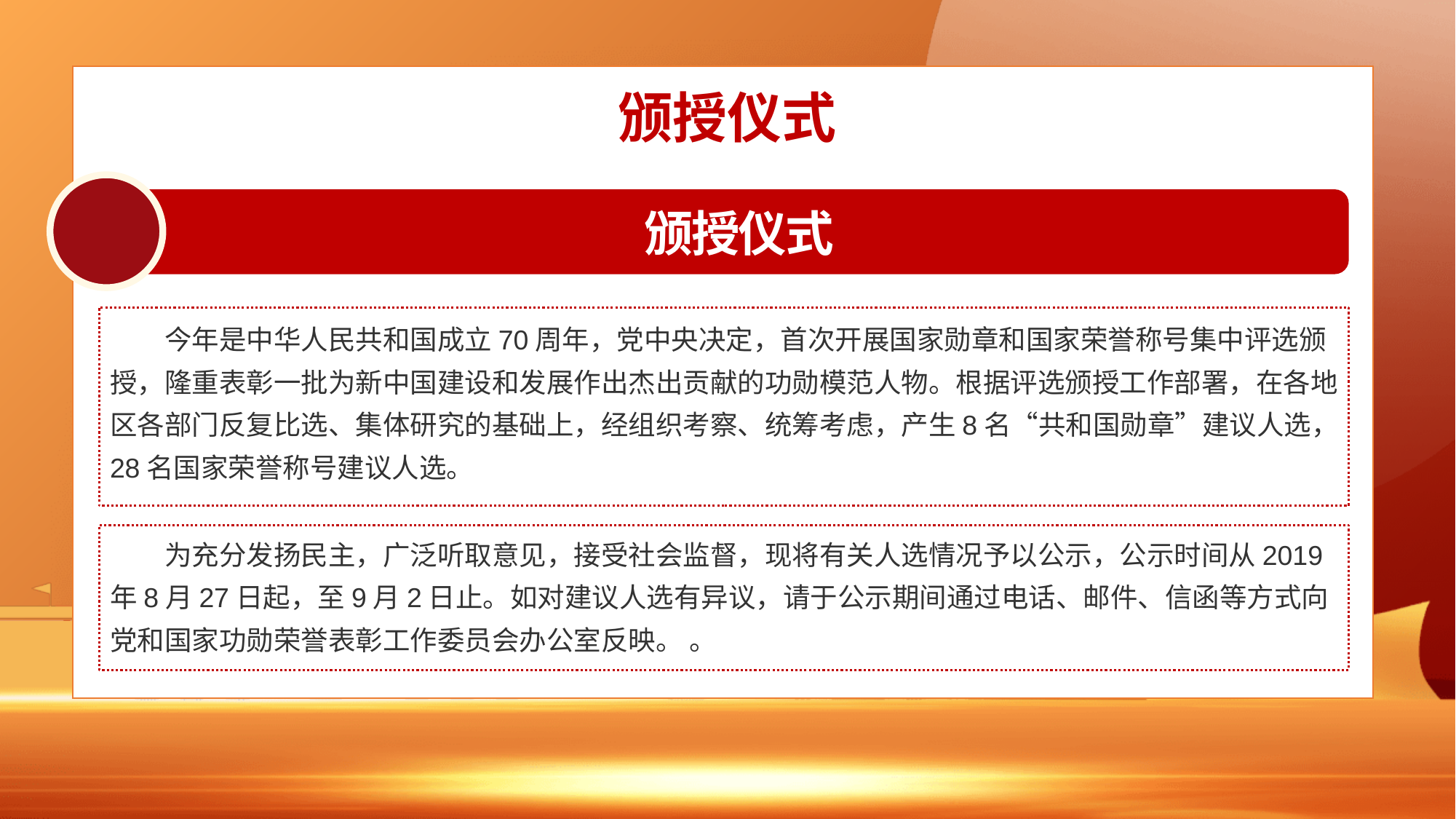

颁授仪式

颁授仪式
今年是中华人民共和国成立70周年，党中央决定，首次开展国家勋章和国家荣誉称号集中评选颁授，隆重表彰一批为新中国建设和发展作出杰出贡献的功勋模范人物。根据评选颁授工作部署，在各地区各部门反复比选、集体研究的基础上，经组织考察、统筹考虑，产生8名“共和国勋章”建议人选，28名国家荣誉称号建议人选。

为充分发扬民主，广泛听取意见，接受社会监督，现将有关人选情况予以公示，公示时间从2019年8月27日起，至9月2日止。如对建议人选有异议，请于公示期间通过电话、邮件、信函等方式向党和国家功勋荣誉表彰工作委员会办公室反映。 。